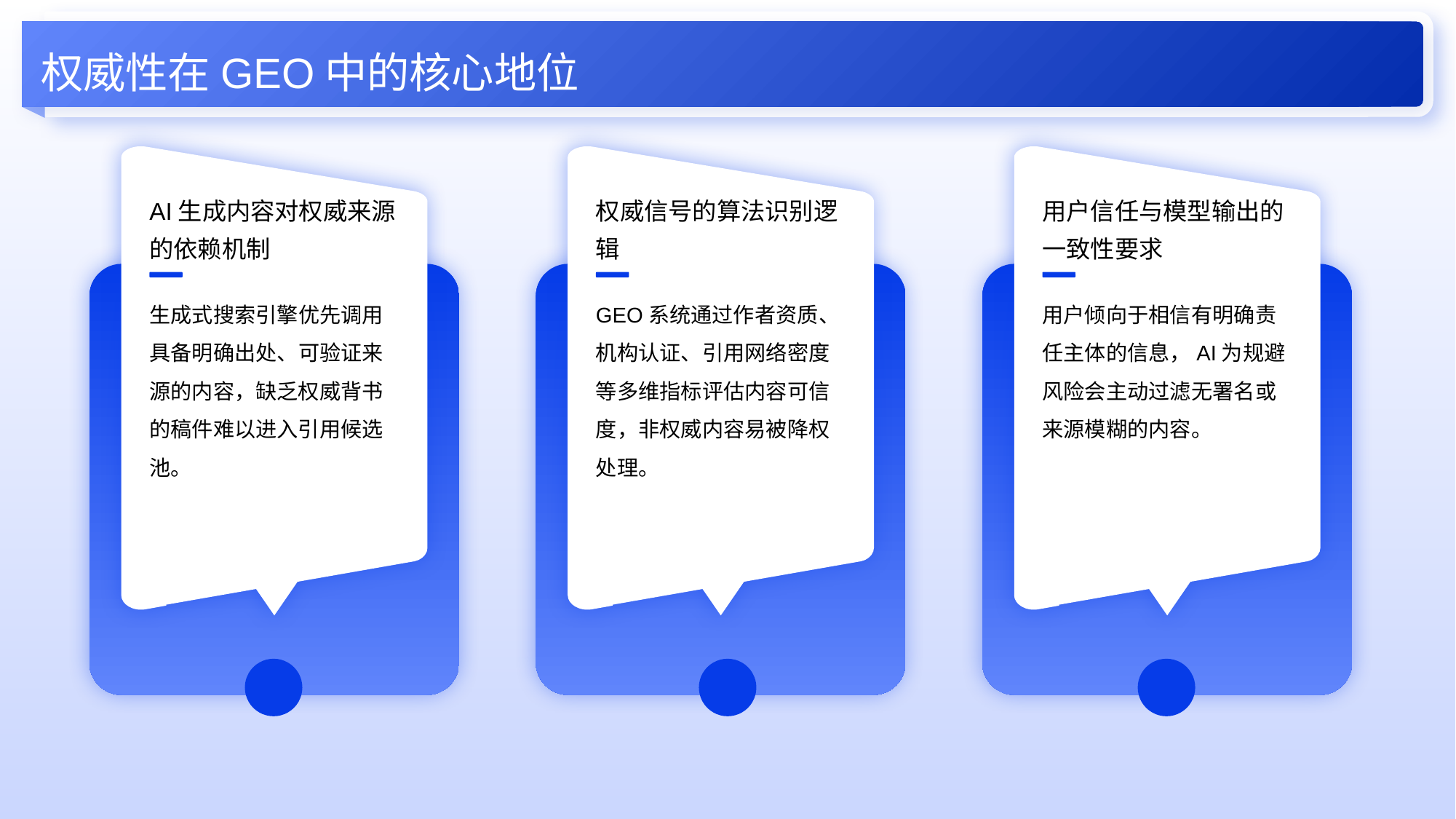

权威性在GEO中的核心地位

AI生成内容对权威来源的依赖机制
权威信号的算法识别逻辑
用户信任与模型输出的一致性要求

生成式搜索引擎优先调用具备明确出处、可验证来源的内容，缺乏权威背书的稿件难以进入引用候选池。
GEO系统通过作者资质、机构认证、引用网络密度等多维指标评估内容可信度，非权威内容易被降权处理。
用户倾向于相信有明确责任主体的信息，AI为规避风险会主动过滤无署名或来源模糊的内容。